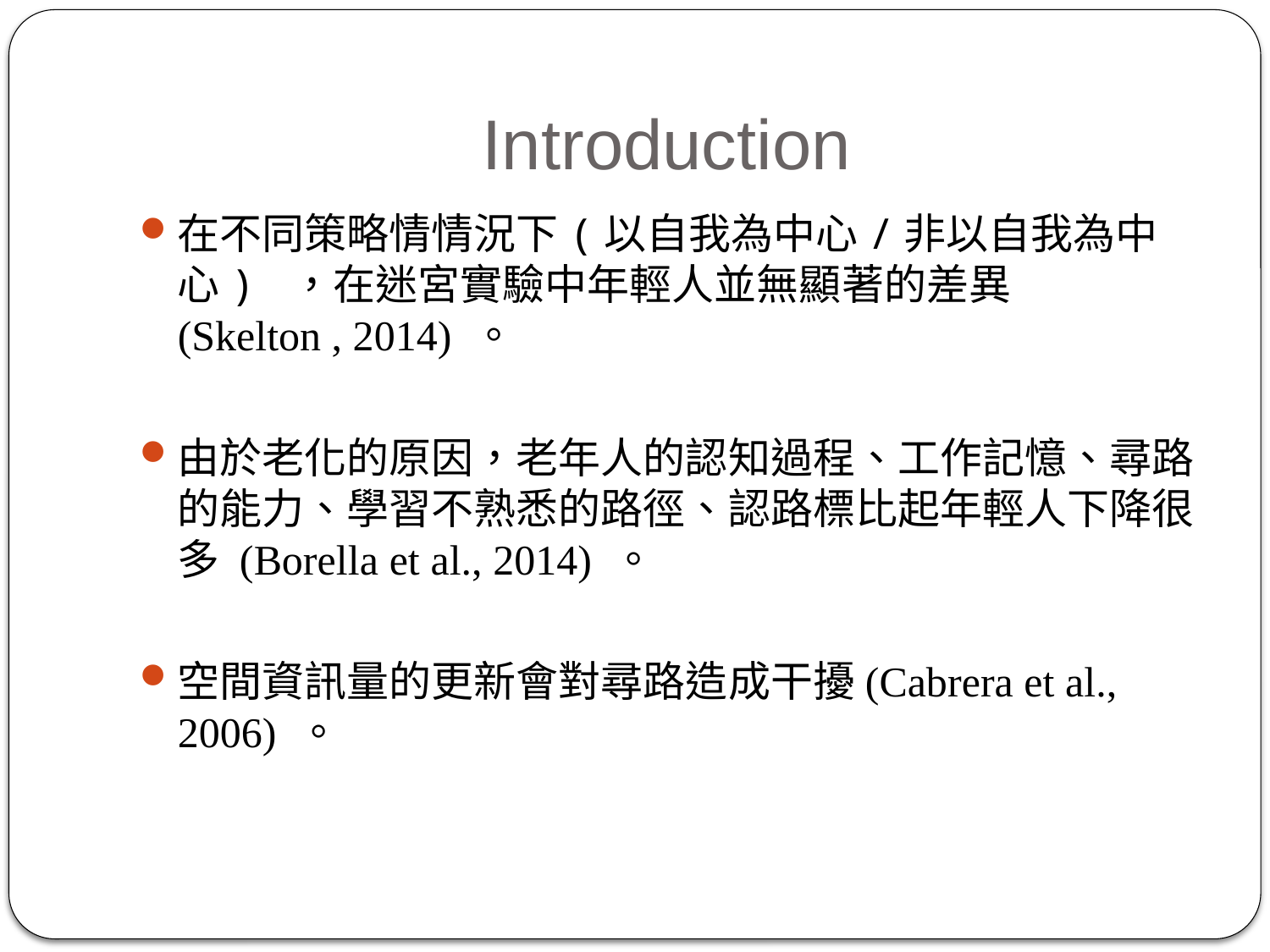

# Introduction
在不同策略情情況下(以自我為中心/非以自我為中心) ，在迷宮實驗中年輕人並無顯著的差異    (Skelton , 2014) 。

由於老化的原因，老年人的認知過程、工作記憶、尋路的能力、學習不熟悉的路徑、認路標比起年輕人下降很多 (Borella et al., 2014) 。

空間資訊量的更新會對尋路造成干擾(Cabrera et al., 2006) 。